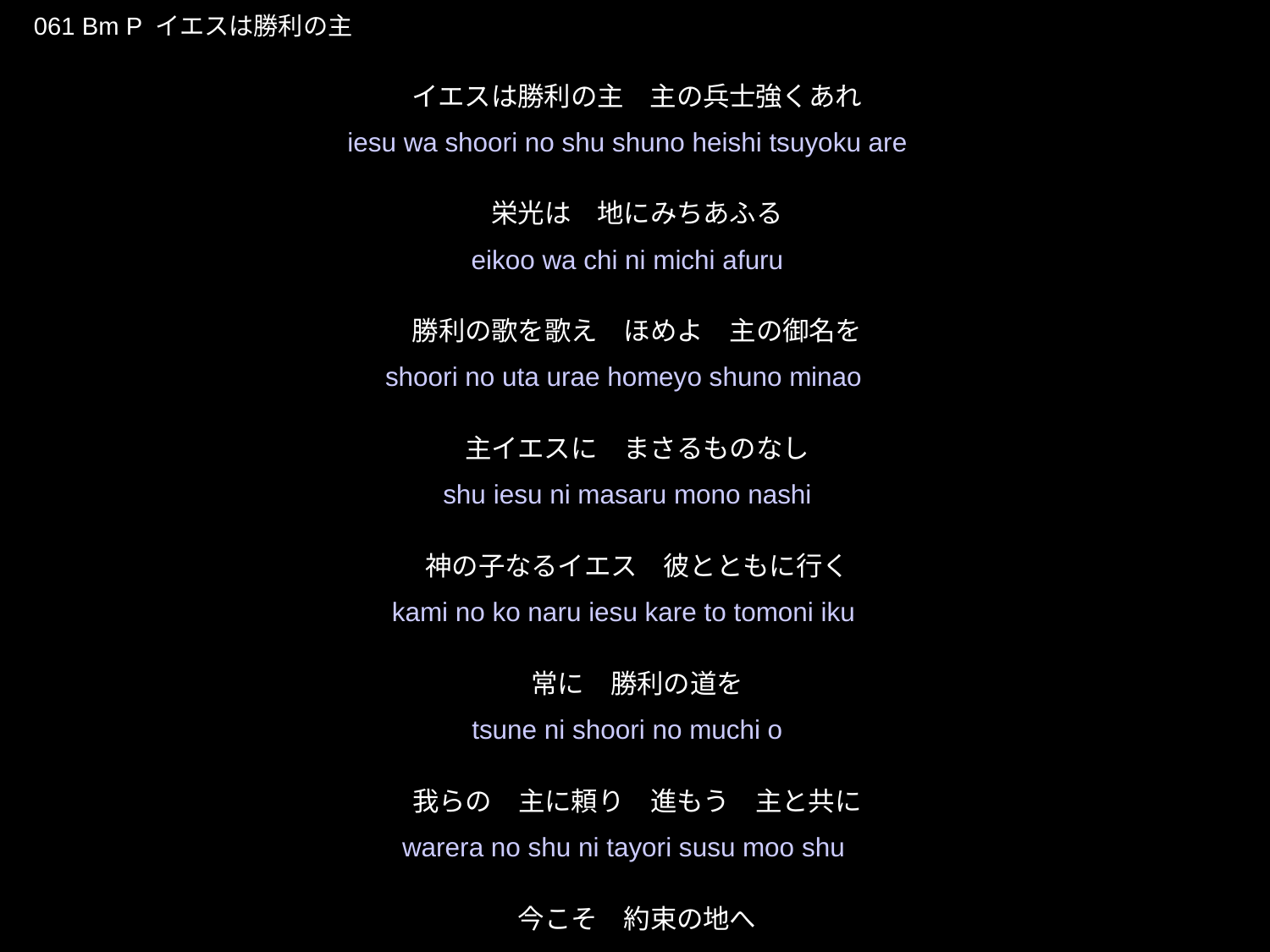

いえすはしょうりのしゅ
★P
061 Bm P イエスは勝利の主
イエスは勝利の主　主の兵士強くあれ
栄光は　地にみちあふる
勝利の歌を歌え　ほめよ　主の御名を
主イエスに　まさるものなし
神の子なるイエス　彼とともに行く
常に　勝利の道を
我らの　主に頼り　進もう　主と共に
今こそ　約束の地へ
★５
iesu wa shoori no shu shuno heishi tsuyoku are
eikoo wa chi ni michi afuru
shoori no uta urae homeyo shuno minao
shu iesu ni masaru mono nashi
kami no ko naru iesu kare to tomoni iku
tsune ni shoori no muchi o
warera no shu ni tayori susu moo shu
to tomo ni ima koso yakusoku no chie